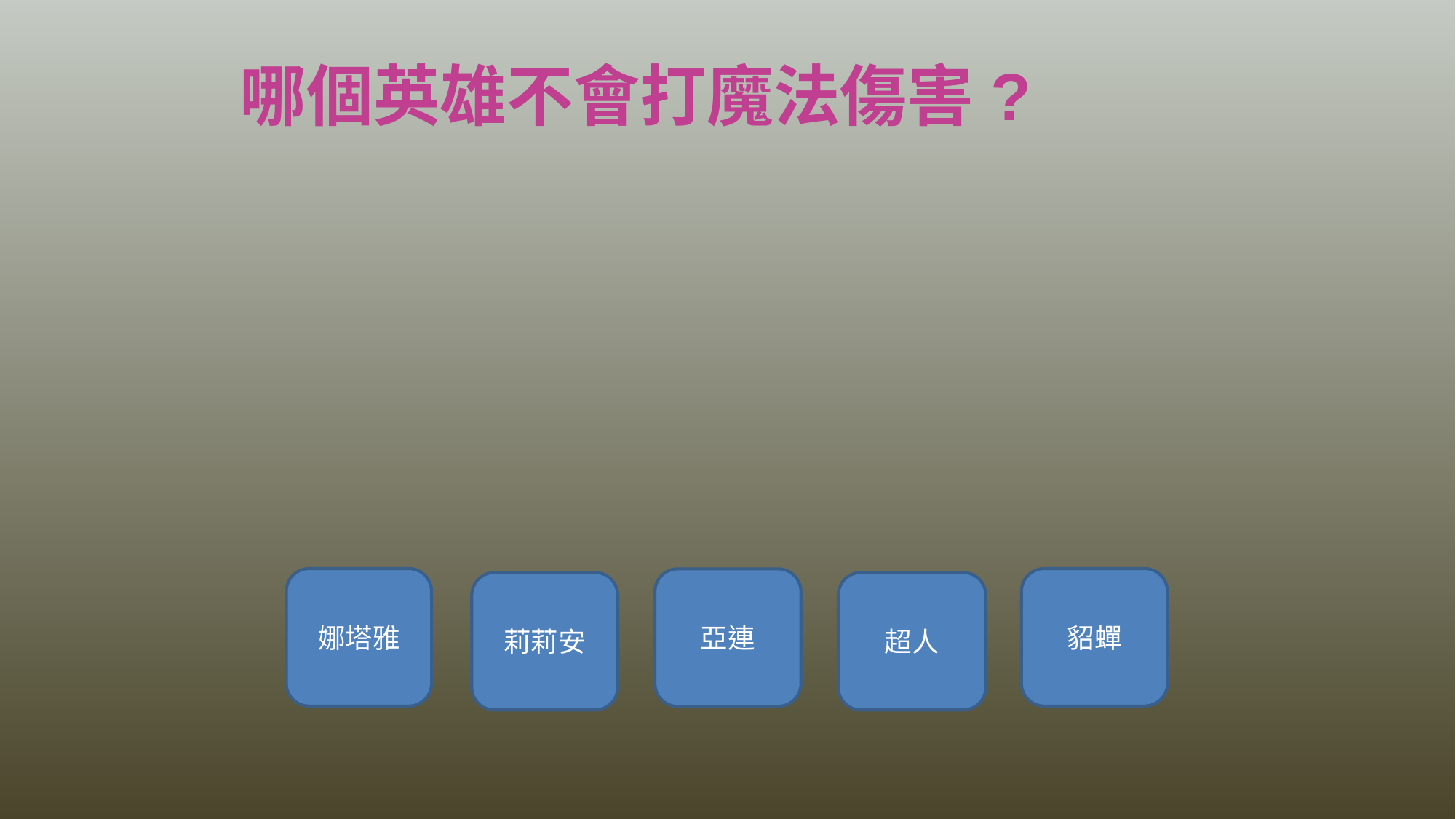

# 哪個英雄不會打魔法傷害?
娜塔雅
貂蟬
亞連
莉莉安
超人